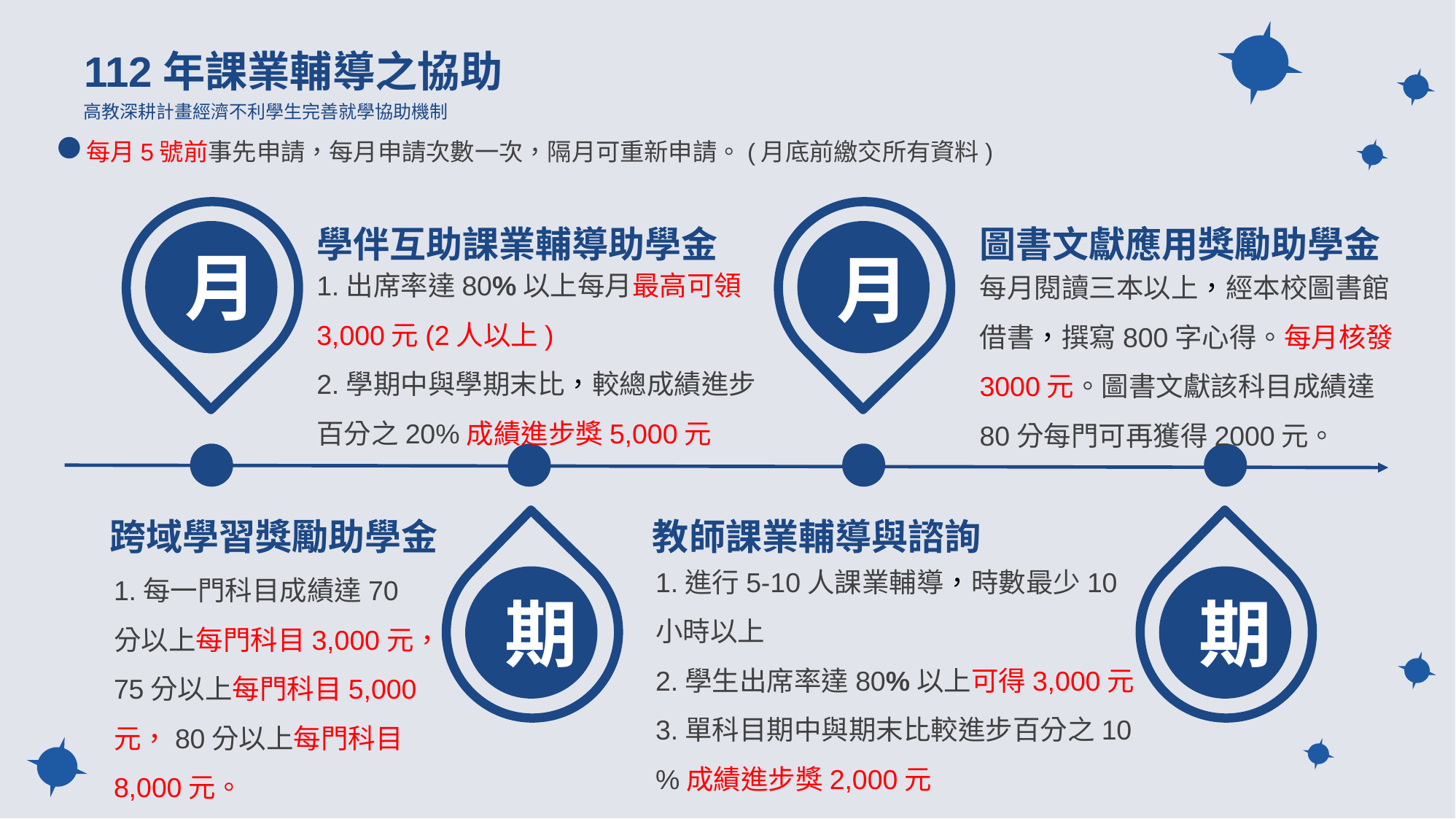

112年課業輔導之協助
高教深耕計畫經濟不利學生完善就學協助機制

每月5號前事先申請，每月申請次數一次，隔月可重新申請。(月底前繳交所有資料)

圖書文獻應用獎勵助學金
學伴互助課業輔導助學金

月
月
1.出席率達80%以上每月最高可領3,000元(2人以上)
2.學期中與學期末比，較總成績進步百分之20%成績進步獎5,000元
每月閱讀三本以上，經本校圖書館借書，撰寫800字心得。每月核發3000元。圖書文獻該科目成績達80分每門可再獲得2000元。

跨域學習獎勵助學金
教師課業輔導與諮詢
1.進行5-10人課業輔導，時數最少10小時以上
2.學生出席率達80%以上可得3,000元
3.單科目期中與期末比較進步百分之10 %成績進步獎2,000元

1.每一門科目成績達70分以上每門科目3,000元，75分以上每門科目5,000元，80分以上每門科目8,000元。
期
期